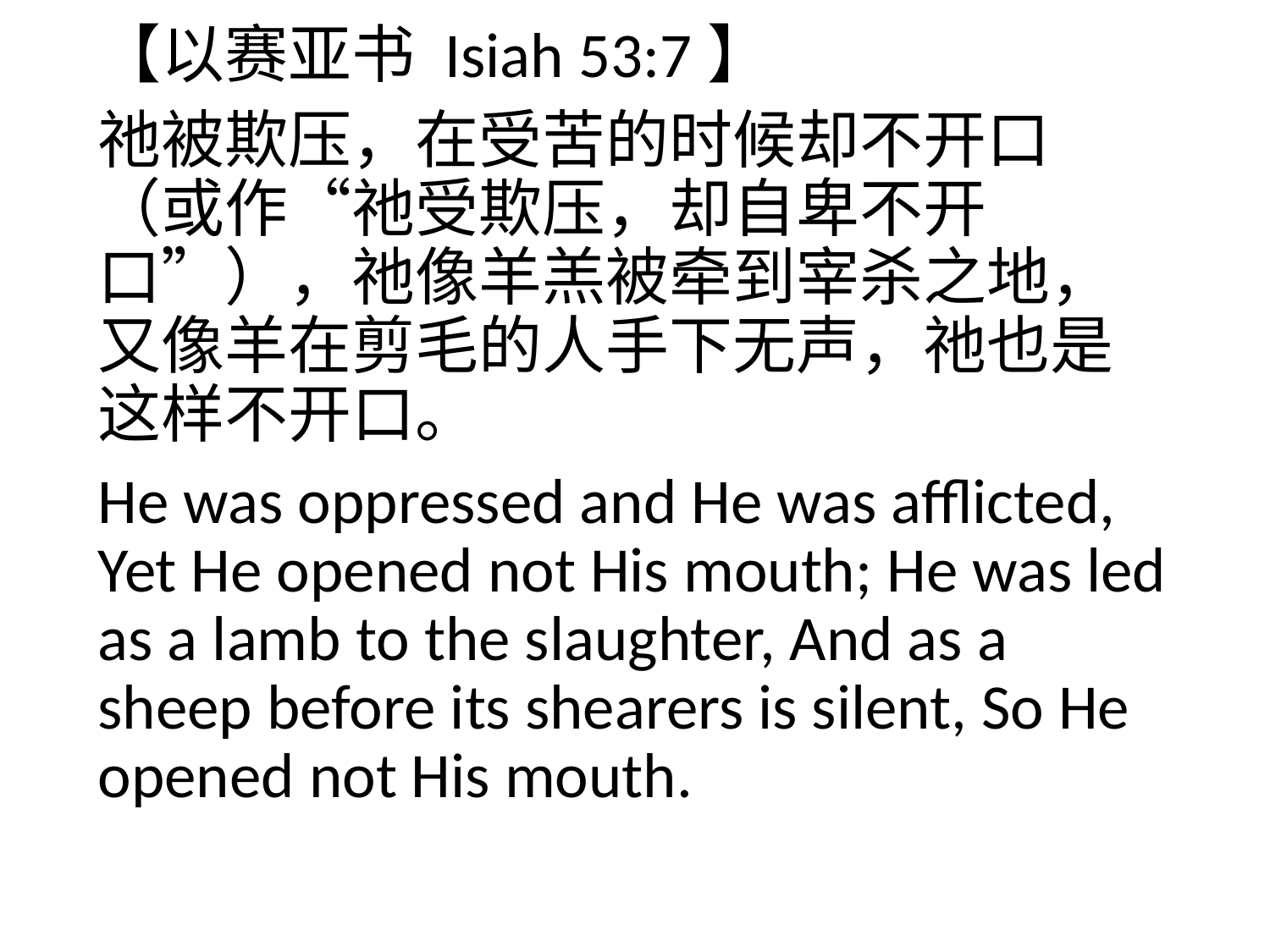

【以赛亚书 Isiah 53:7】
祂被欺压，在受苦的时候却不开口（或作“祂受欺压，却自卑不开口”），祂像羊羔被牵到宰杀之地，又像羊在剪毛的人手下无声，祂也是这样不开口。
He was oppressed and He was afflicted, Yet He opened not His mouth; He was led as a lamb to the slaughter, And as a sheep before its shearers is silent, So He opened not His mouth.